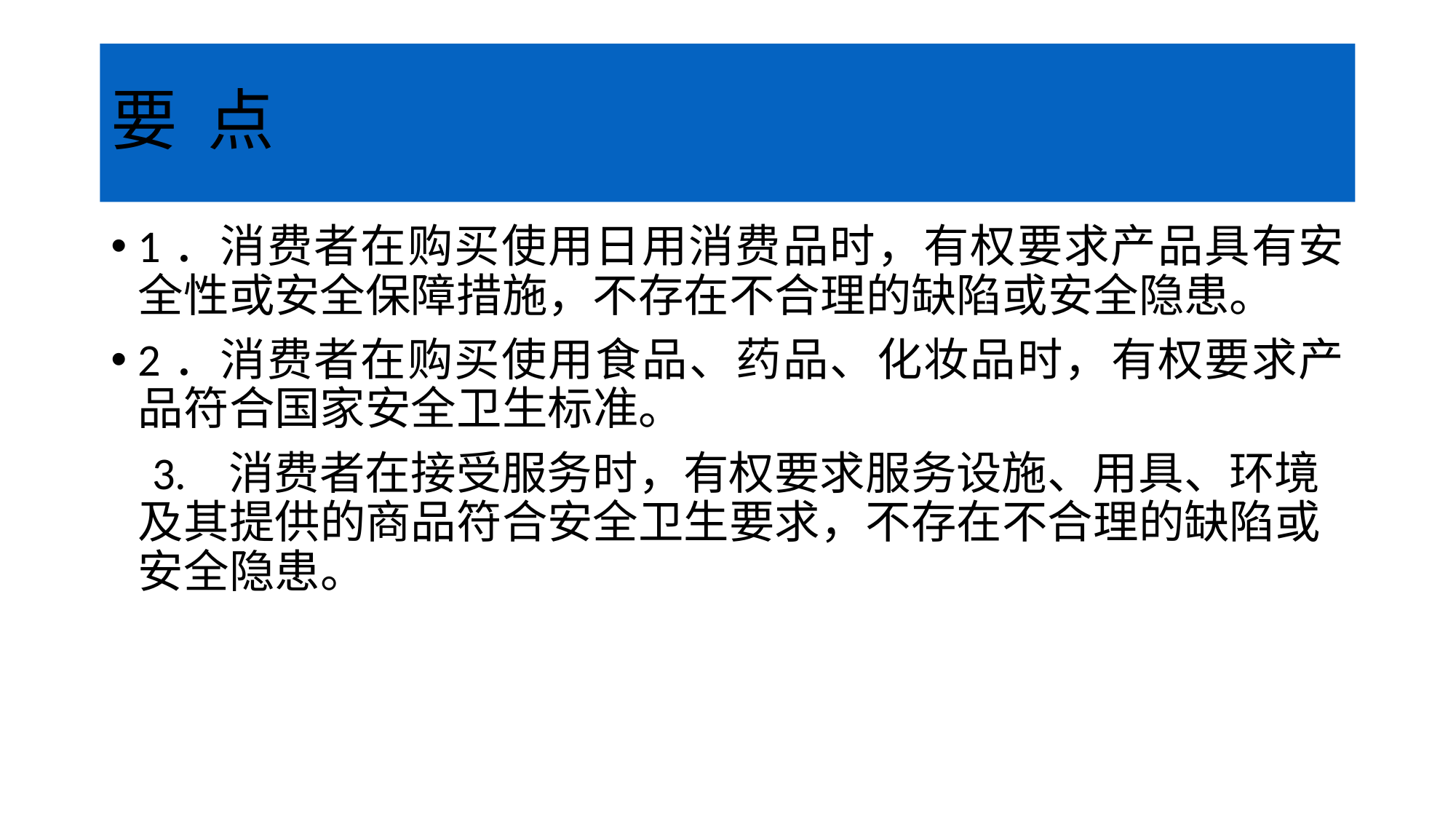

# 要  点
1．消费者在购买使用日用消费品时，有权要求产品具有安全性或安全保障措施，不存在不合理的缺陷或安全隐患。
2．消费者在购买使用食品、药品、化妆品时，有权要求产品符合国家安全卫生标准。
    3.   消费者在接受服务时，有权要求服务设施、用具、环境及其提供的商品符合安全卫生要求，不存在不合理的缺陷或安全隐患。

14